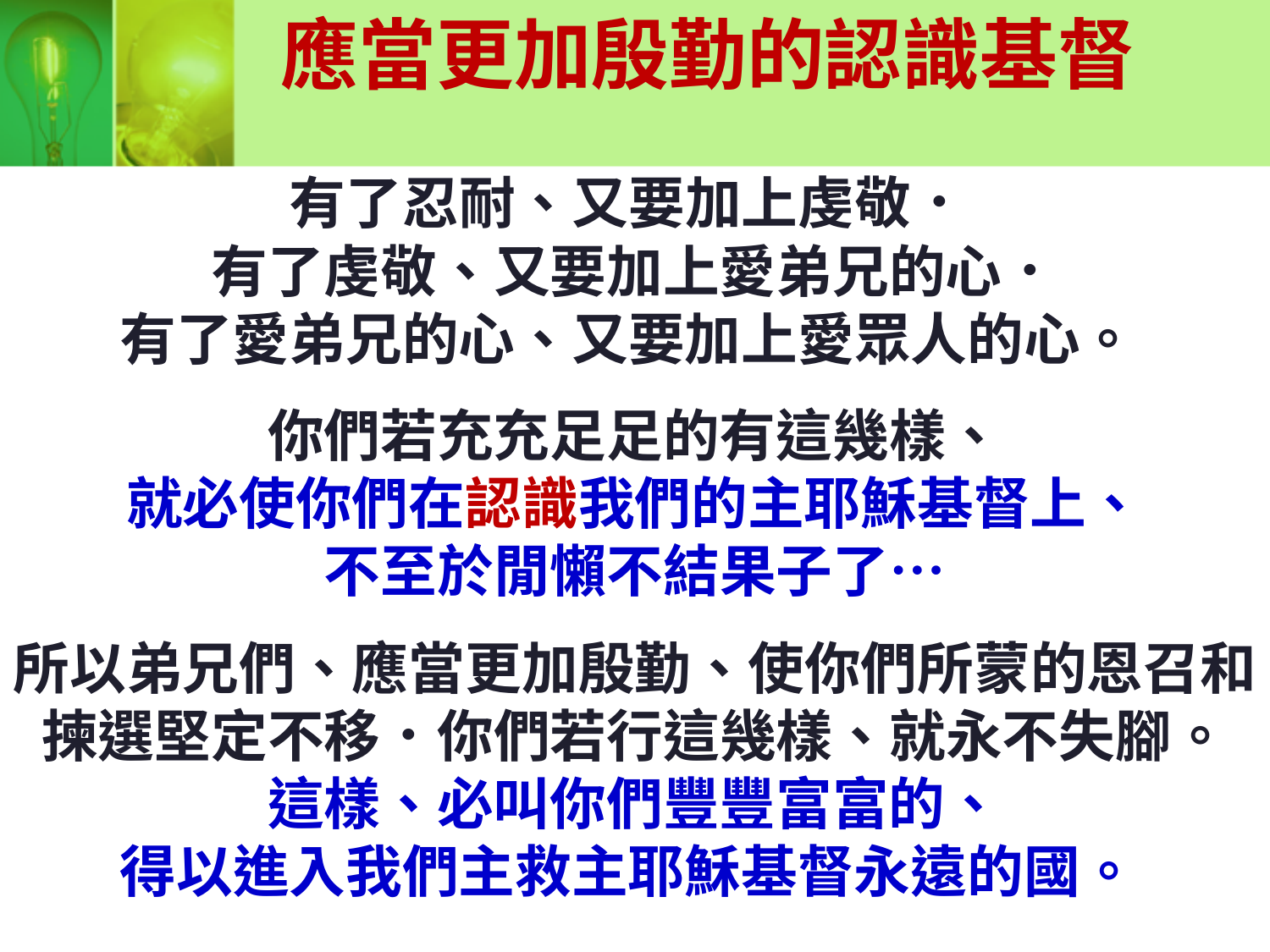

應當更加殷勤的認識基督
有了忍耐、又要加上虔敬．
有了虔敬、又要加上愛弟兄的心．
有了愛弟兄的心、又要加上愛眾人的心。

你們若充充足足的有這幾樣、
就必使你們在認識我們的主耶穌基督上、
不至於閒懶不結果子了…

所以弟兄們、應當更加殷勤、使你們所蒙的恩召和揀選堅定不移．你們若行這幾樣、就永不失腳。 這樣、必叫你們豐豐富富的、
得以進入我們主救主耶穌基督永遠的國。